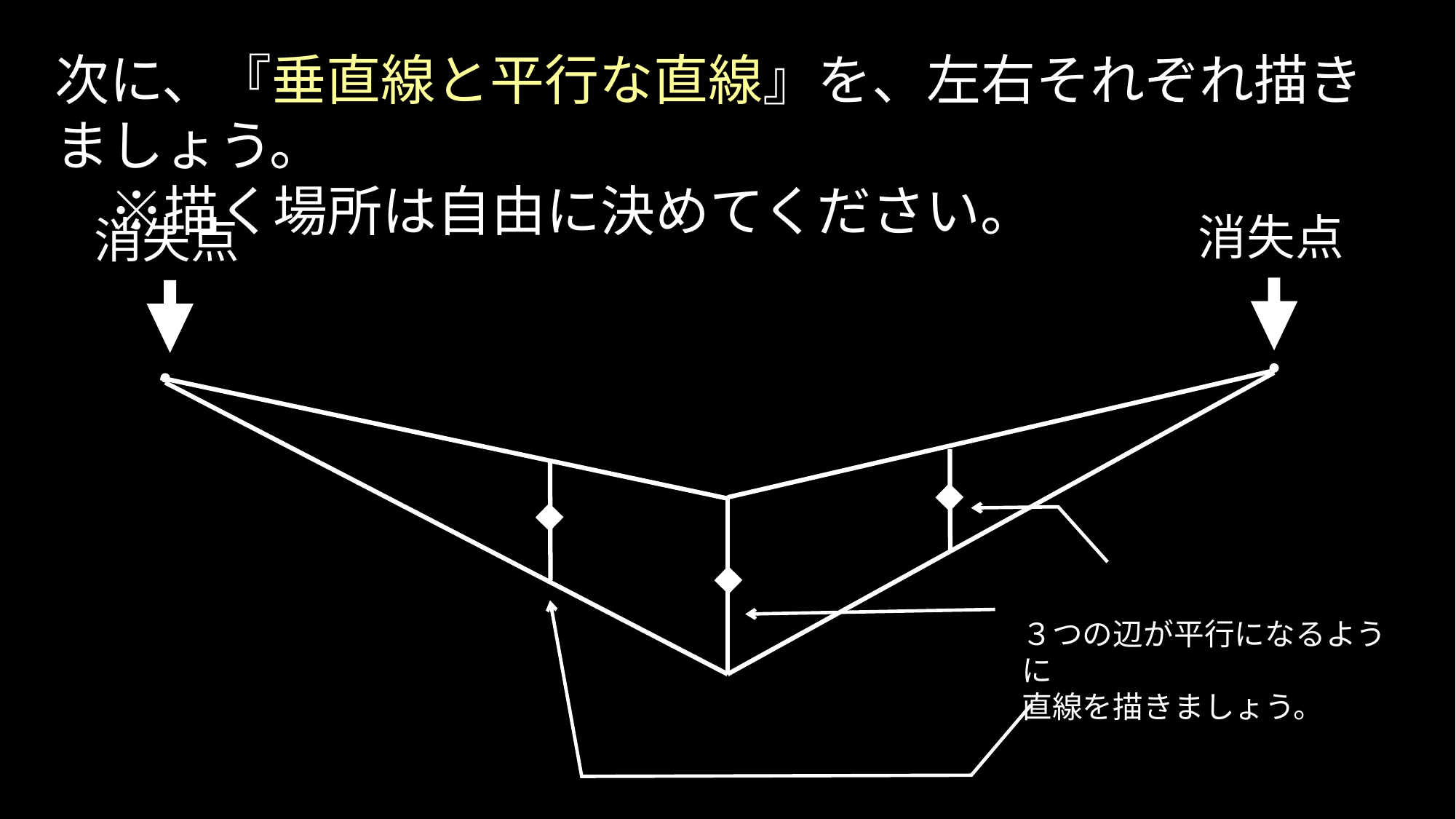

次に、『垂直線と平行な直線』を、左右それぞれ描きましょう。
　※描く場所は自由に決めてください。
消失点
消失点

３つの辺が平行になるように
直線を描きましょう。